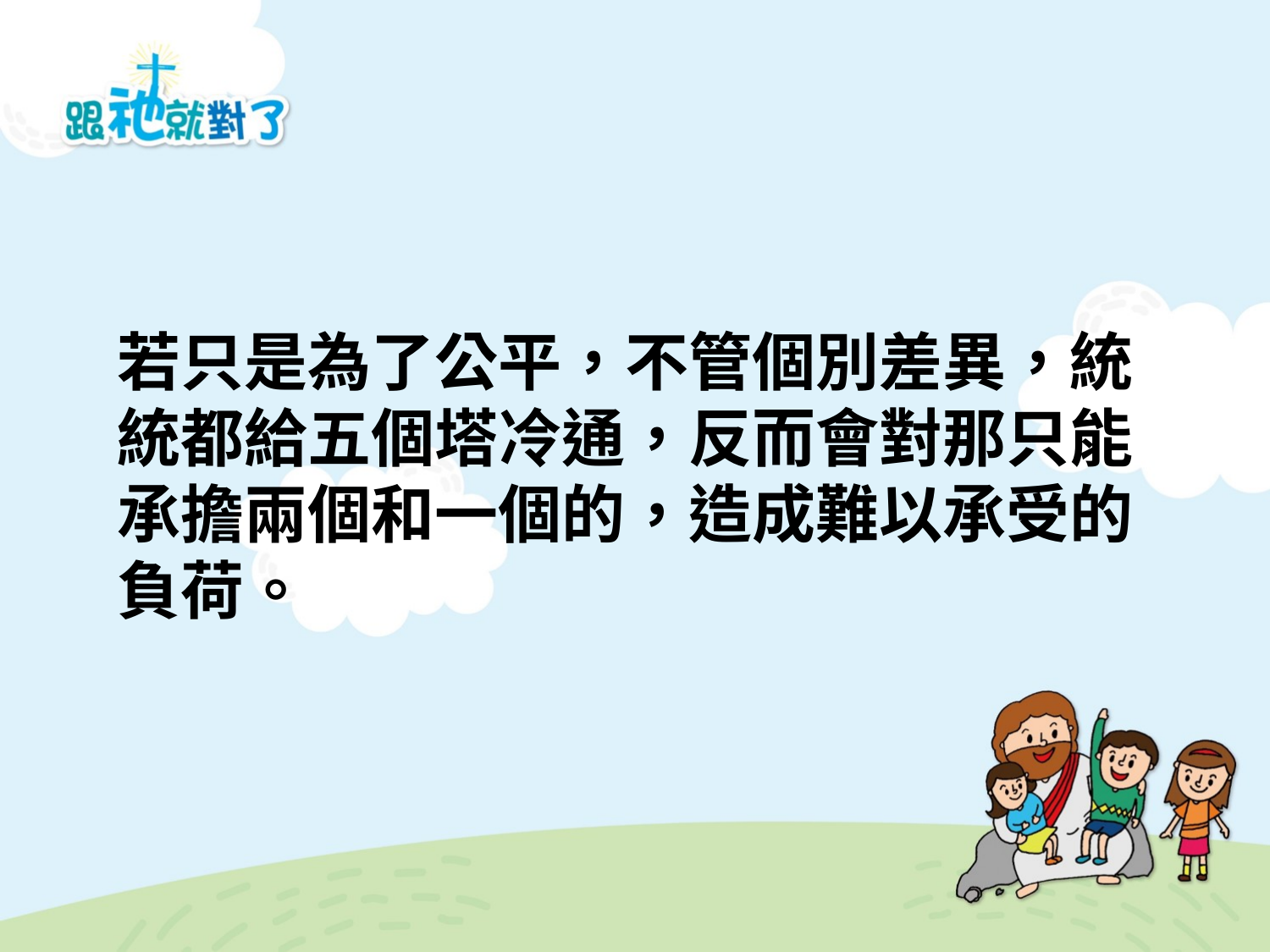

若只是為了公平，不管個別差異，統統都給五個塔冷通，反而會對那只能承擔兩個和一個的，造成難以承受的負荷。